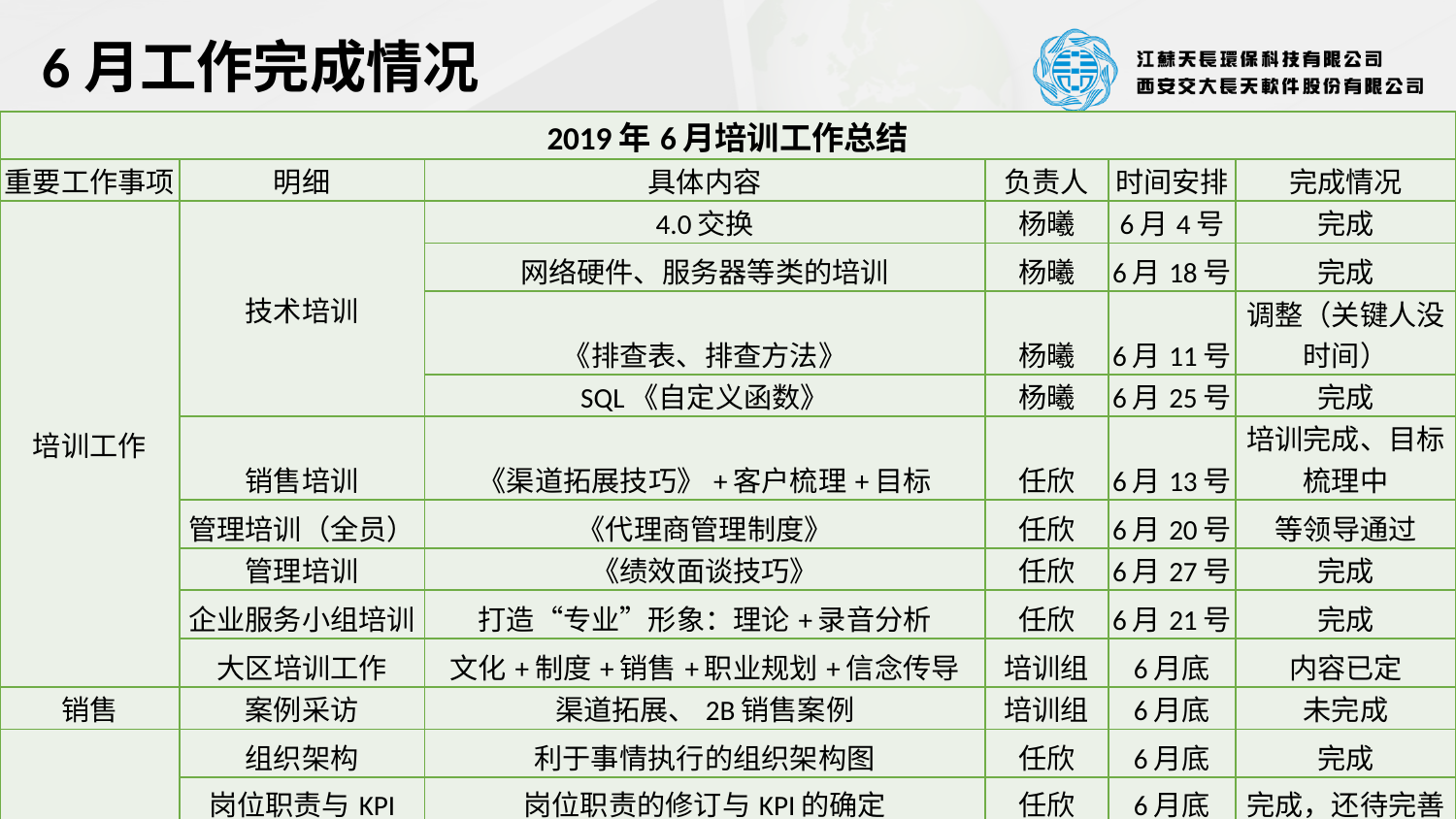

6月工作完成情况
| 2019年6月培训工作总结 |  |  |  |  |  |
| --- | --- | --- | --- | --- | --- |
| 重要工作事项 | 明细 | 具体内容 | 负责人 | 时间安排 | 完成情况 |
| 培训工作 | 技术培训 | 4.0交换 | 杨曦 | 6月4号 | 完成 |
|  |  | 网络硬件、服务器等类的培训 | 杨曦 | 6月18号 | 完成 |
|  |  | 《排查表、排查方法》 | 杨曦 | 6月11号 | 调整（关键人没时间） |
|  |  | SQL《自定义函数》 | 杨曦 | 6月25号 | 完成 |
|  | 销售培训 | 《渠道拓展技巧》+客户梳理+目标 | 任欣 | 6月13号 | 培训完成、目标梳理中 |
|  | 管理培训（全员） | 《代理商管理制度》 | 任欣 | 6月20号 | 等领导通过 |
|  | 管理培训 | 《绩效面谈技巧》 | 任欣 | 6月27号 | 完成 |
|  | 企业服务小组培训 | 打造“专业”形象：理论+录音分析 | 任欣 | 6月21号 | 完成 |
|  | 大区培训工作 | 文化+制度+销售+职业规划+信念传导 | 培训组 | 6月底 | 内容已定 |
| 销售 | 案例采访 | 渠道拓展、2B销售案例 | 培训组 | 6月底 | 未完成 |
| 管理 | 组织架构 | 利于事情执行的组织架构图 | 任欣 | 6月底 | 完成 |
|  | 岗位职责与KPI | 岗位职责的修订与KPI的确定 | 任欣 | 6月底 | 完成，还待完善 |
|  | 总部“夏游” | 暂定商洛漂流 | 培训组 | 6月中旬 | 完成 |